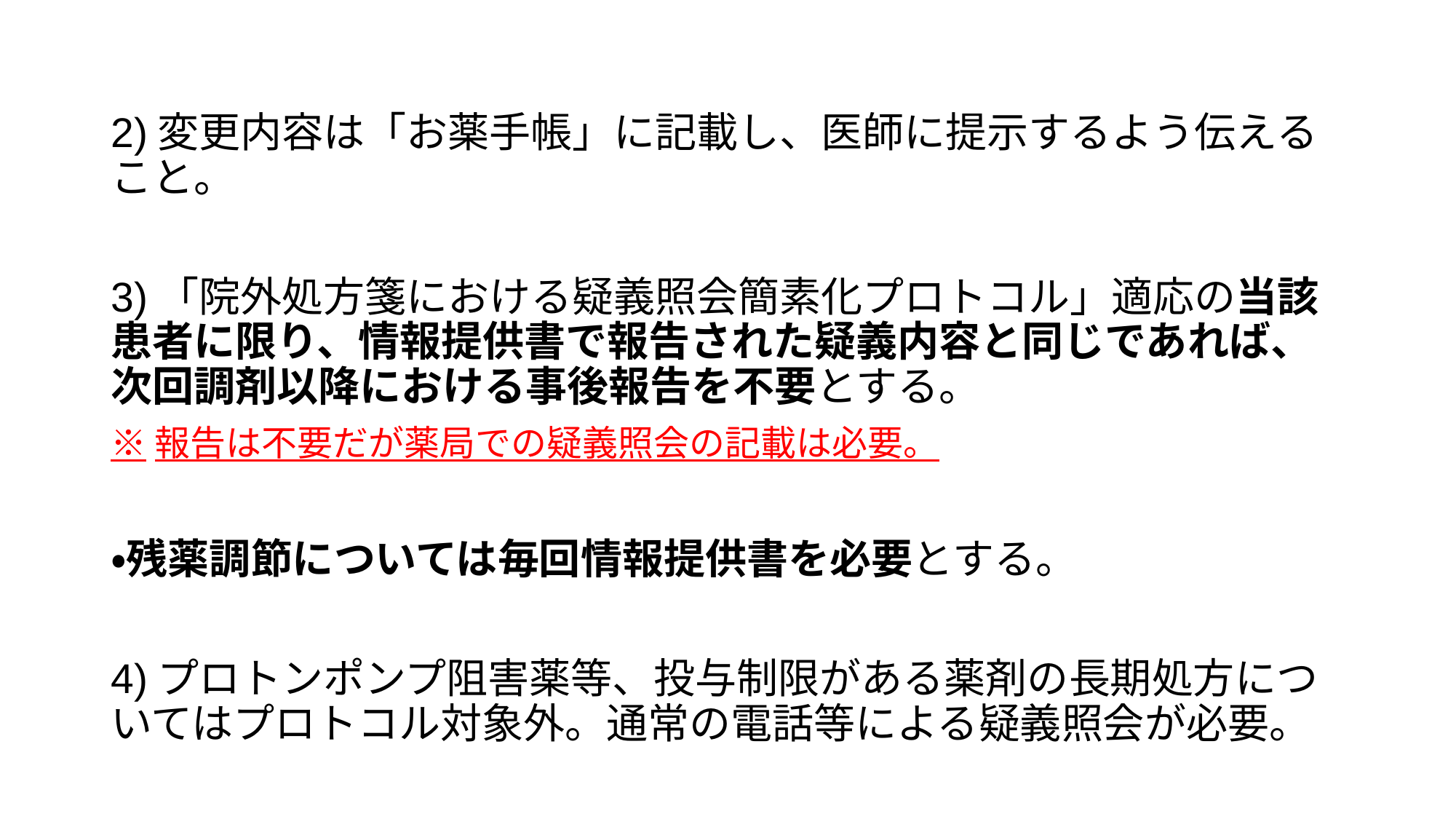

2)変更内容は「お薬手帳」に記載し、医師に提示するよう伝えること。

3)「院外処方箋における疑義照会簡素化プロトコル」適応の当該患者に限り、情報提供書で報告された疑義内容と同じであれば、次回調剤以降における事後報告を不要とする。
※報告は不要だが薬局での疑義照会の記載は必要。

・残薬調節については毎回情報提供書を必要とする。

4)プロトンポンプ阻害薬等、投与制限がある薬剤の長期処方についてはプロトコル対象外。通常の電話等による疑義照会が必要。